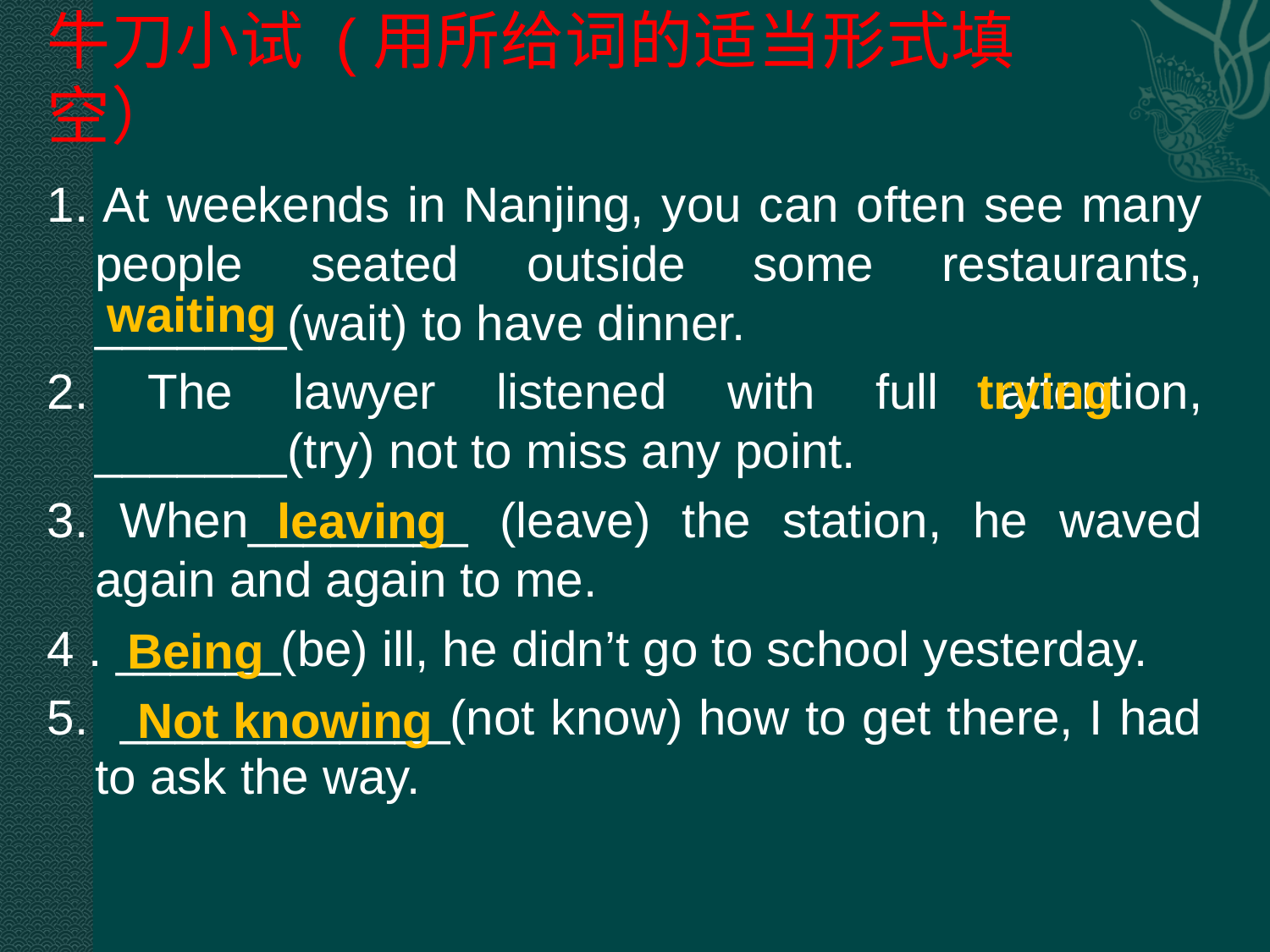

# 牛刀小试 (用所给词的适当形式填空）
1. At weekends in Nanjing, you can often see many people seated outside some restaurants, _______(wait) to have dinner.
2. The lawyer listened with full attention, _______(try) not to miss any point.
3. When________ (leave) the station, he waved again and again to me.
4 . ______(be) ill, he didn’t go to school yesterday.
5.  ____________(not know) how to get there, I had to ask the way.

waiting
trying
leaving
Being
Not knowing